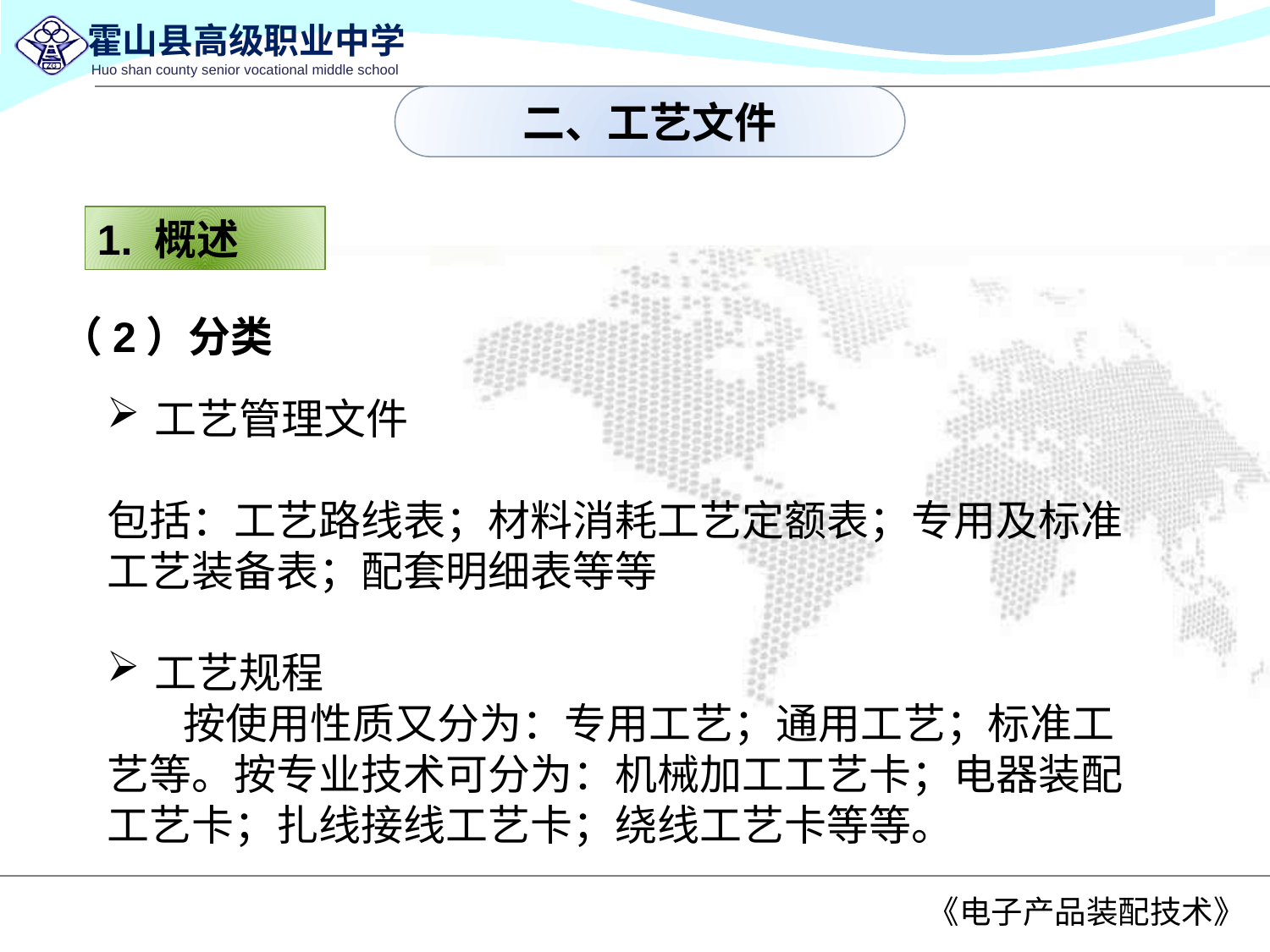

二、工艺文件
1. 概述
（2）分类
工艺管理文件

包括：工艺路线表；材料消耗工艺定额表；专用及标准工艺装备表；配套明细表等等

工艺规程
       按使用性质又分为：专用工艺；通用工艺；标准工艺等。按专业技术可分为：机械加工工艺卡；电器装配工艺卡；扎线接线工艺卡；绕线工艺卡等等。